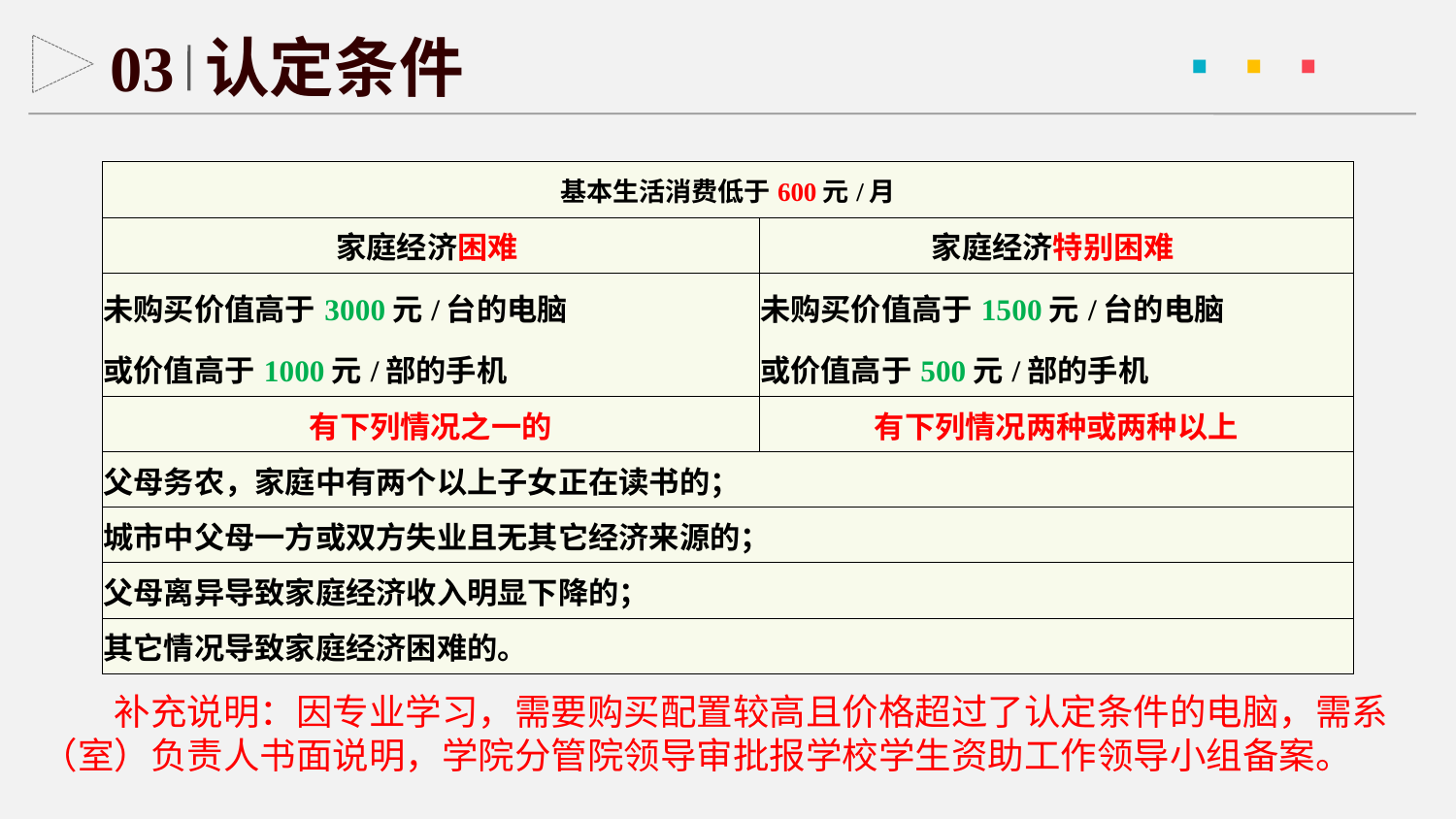

03
认定条件

| 基本生活消费低于600元/月 |  |
| --- | --- |
| 家庭经济困难 | 家庭经济特别困难 |
| 未购买价值高于3000元/台的电脑 | 未购买价值高于1500元/台的电脑 |
| 或价值高于1000元/部的手机 | 或价值高于500元/部的手机 |
| 有下列情况之一的 | 有下列情况两种或两种以上 |
| 父母务农，家庭中有两个以上子女正在读书的； |  |
| 城市中父母一方或双方失业且无其它经济来源的； |  |
| 父母离异导致家庭经济收入明显下降的； |  |
| 其它情况导致家庭经济困难的。 |  |
补充说明：因专业学习，需要购买配置较高且价格超过了认定条件的电脑，需系（室）负责人书面说明，学院分管院领导审批报学校学生资助工作领导小组备案。